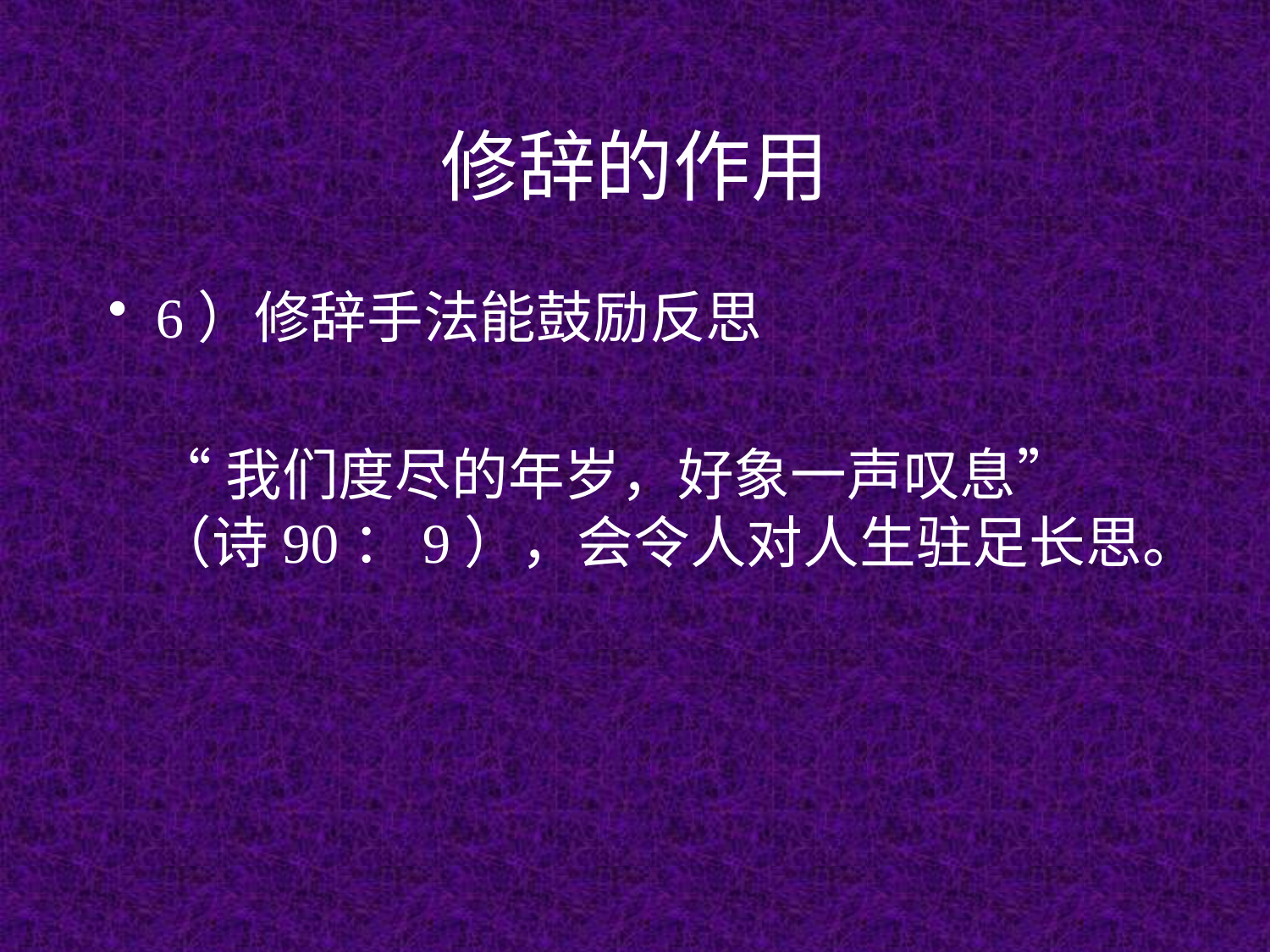

# 修辞的作用
6）修辞手法能鼓励反思

	“我们度尽的年岁，好象一声叹息”（诗90：9），会令人对人生驻足长思。